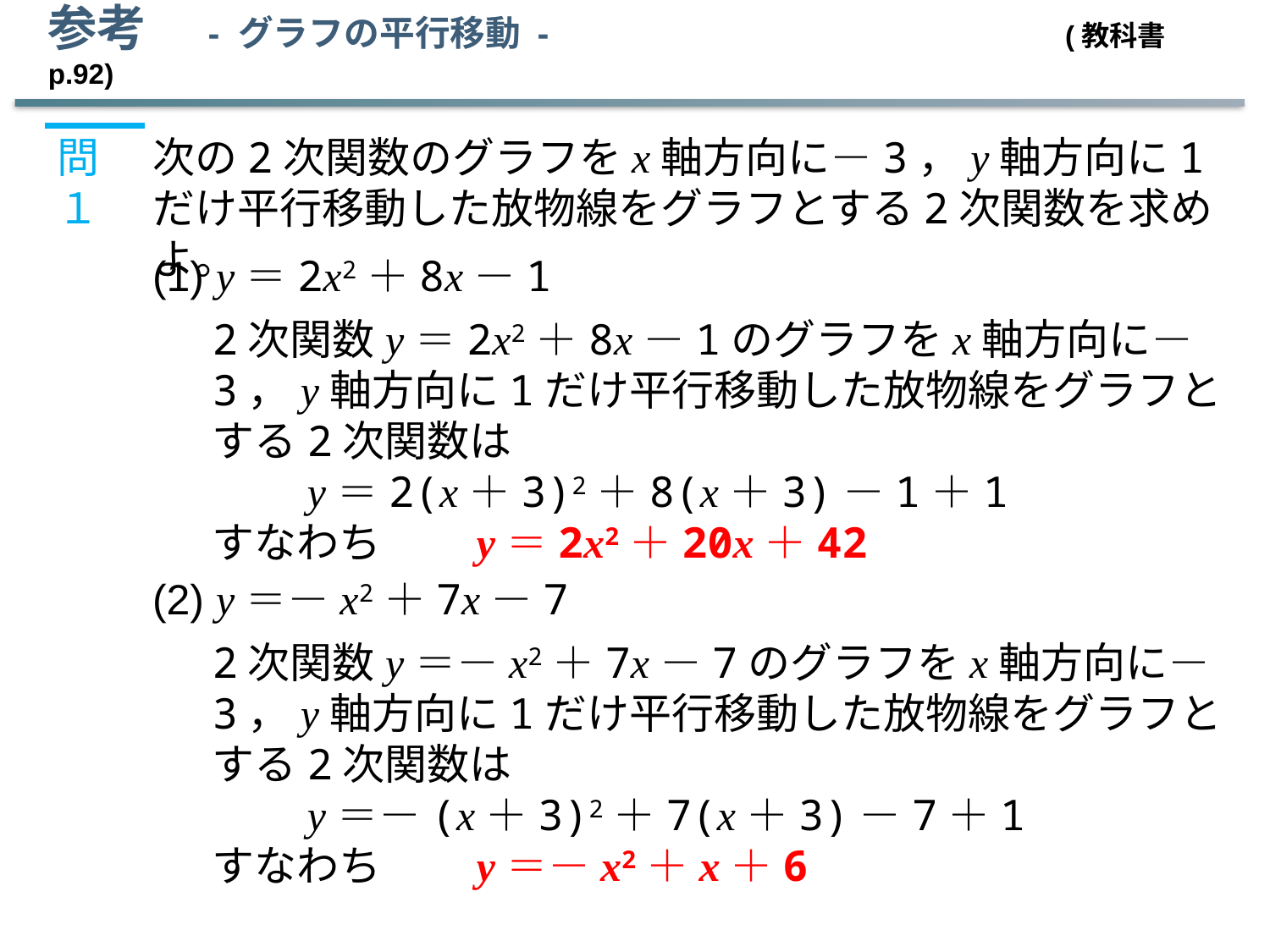

参考　- グラフの平行移動 -                                                     (教科書 p.92)
問１
次の2次関数のグラフをx軸方向に－3，y軸方向に1だけ平行移動した放物線をグラフとする2次関数を求めよ。
(1) y＝2x2＋8x－1
2次関数y＝2x2＋8x－1のグラフをx軸方向に－3，y軸方向に1だけ平行移動した放物線をグラフとする2次関数は
　　y＝2(x＋3)2＋8(x＋3)－1＋1
すなわち　　y＝2x2＋20x＋42
(2) y＝－x2＋7x－7
2次関数y＝－x2＋7x－7のグラフをx軸方向に－3，y軸方向に1だけ平行移動した放物線をグラフとする2次関数は
　　y＝－(x＋3)2＋7(x＋3)－7＋1
すなわち　　y＝－x2＋x＋6